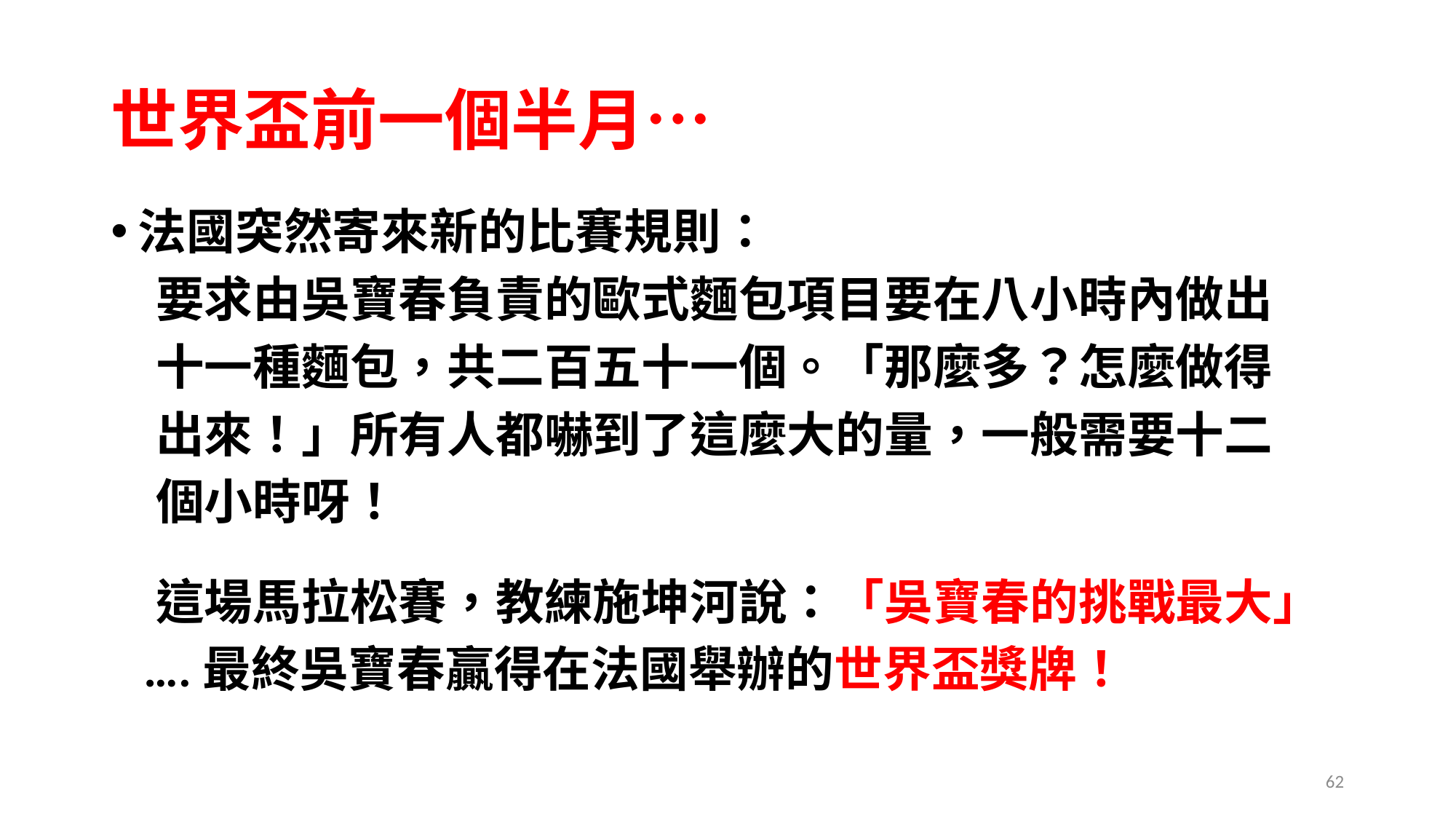

# 世界盃前一個半月…
法國突然寄來新的比賽規則：
   要求由吳寶春負責的歐式麵包項目要在八小時內做出
   十一種麵包，共二百五十一個。「那麼多？怎麼做得
   出來！」所有人都嚇到了這麼大的量，一般需要十二
   個小時呀！

   這場馬拉松賽，教練施坤河說：「吳寶春的挑戰最大」
   ….最終吳寶春贏得在法國舉辦的世界盃獎牌！
62